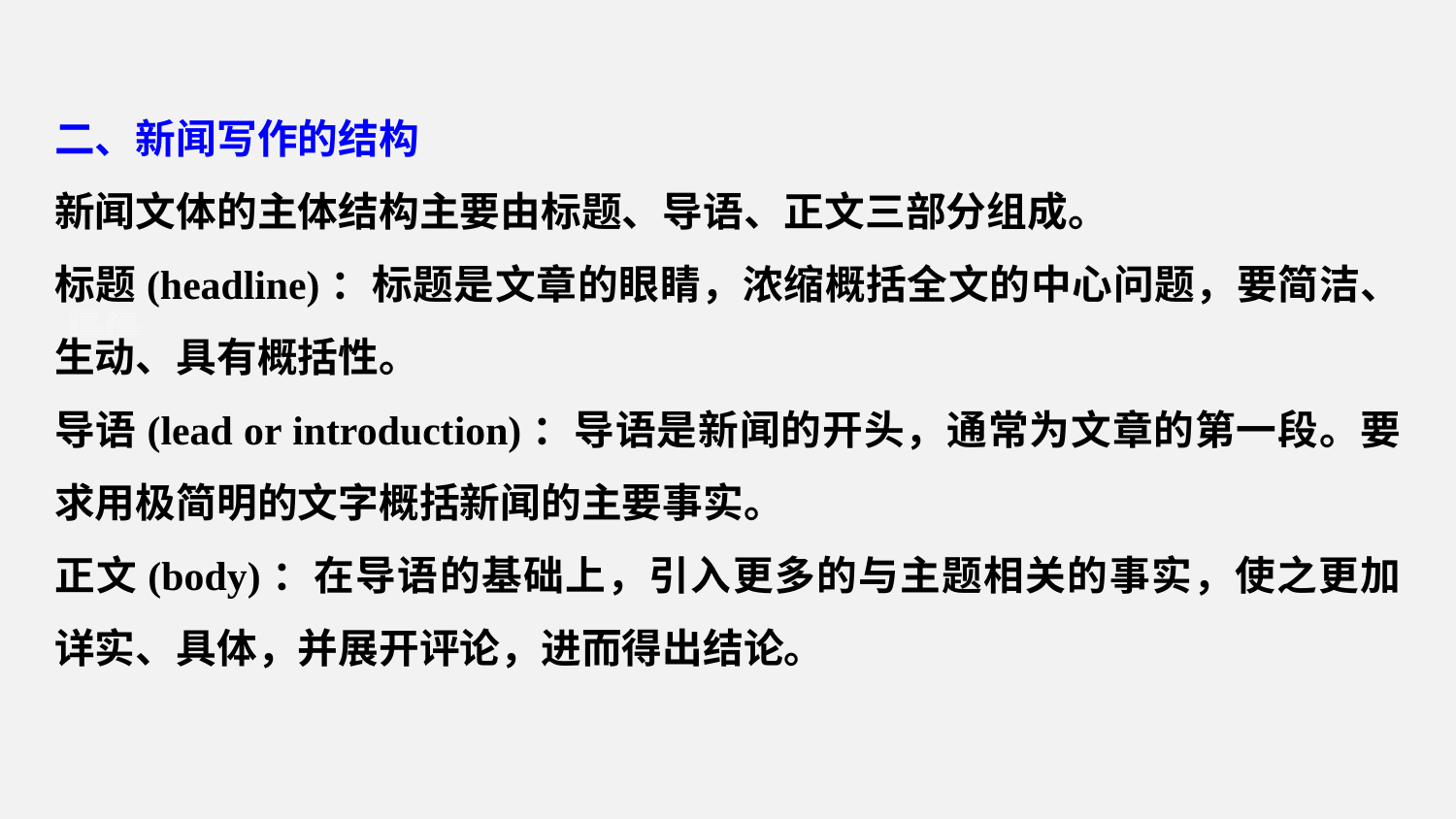

二、新闻写作的结构
新闻文体的主体结构主要由标题、导语、正文三部分组成。
标题(headline)：标题是文章的眼睛，浓缩概括全文的中心问题，要简洁、生动、具有概括性。
导语(lead or introduction)：导语是新闻的开头，通常为文章的第一段。要求用极简明的文字概括新闻的主要事实。
正文(body)：在导语的基础上，引入更多的与主题相关的事实，使之更加详实、具体，并展开评论，进而得出结论。